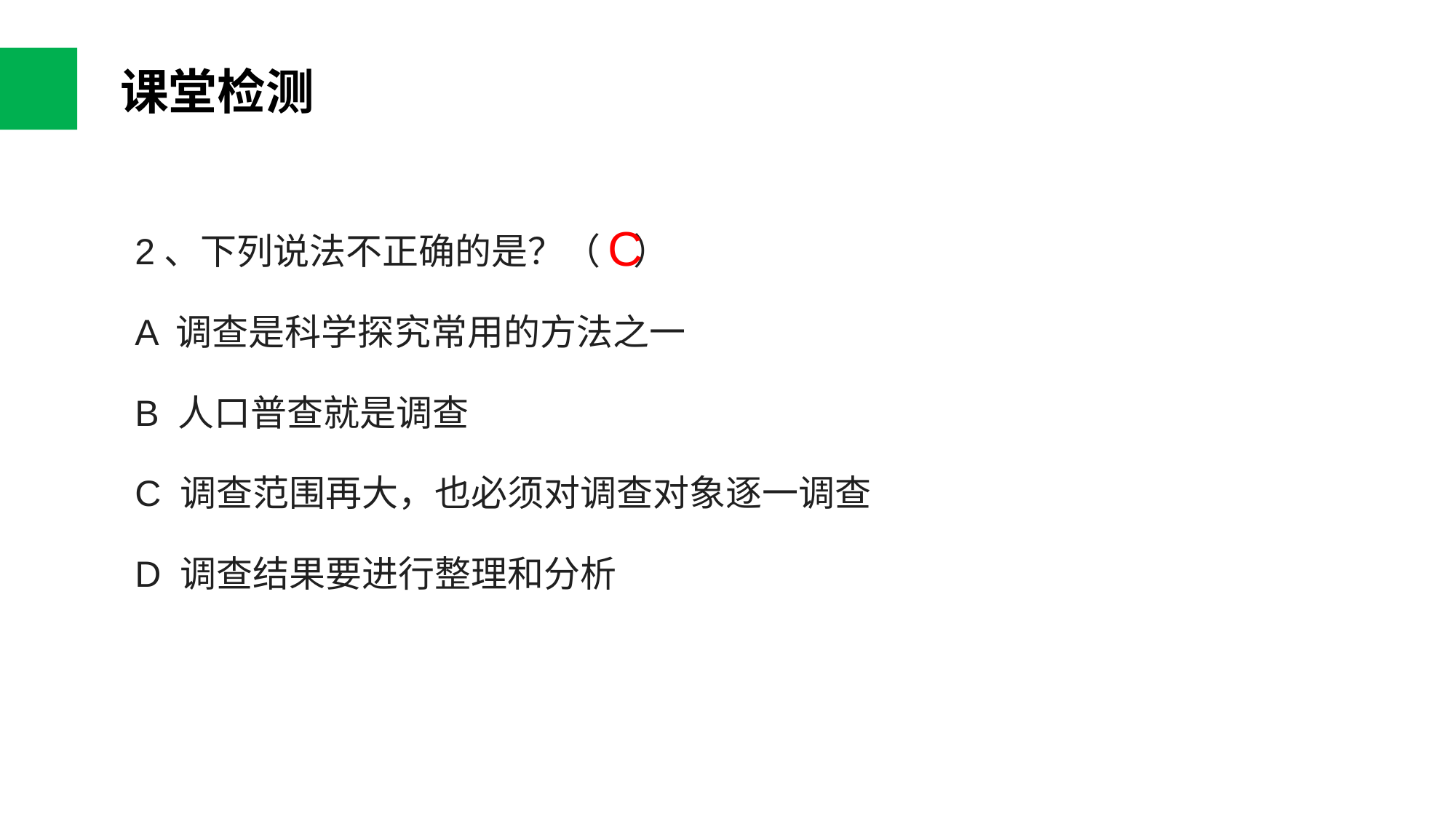

课堂检测
2、下列说法不正确的是？（    ）
A 调查是科学探究常用的方法之一
B 人口普查就是调查
C 调查范围再大，也必须对调查对象逐一调查
D 调查结果要进行整理和分析
C